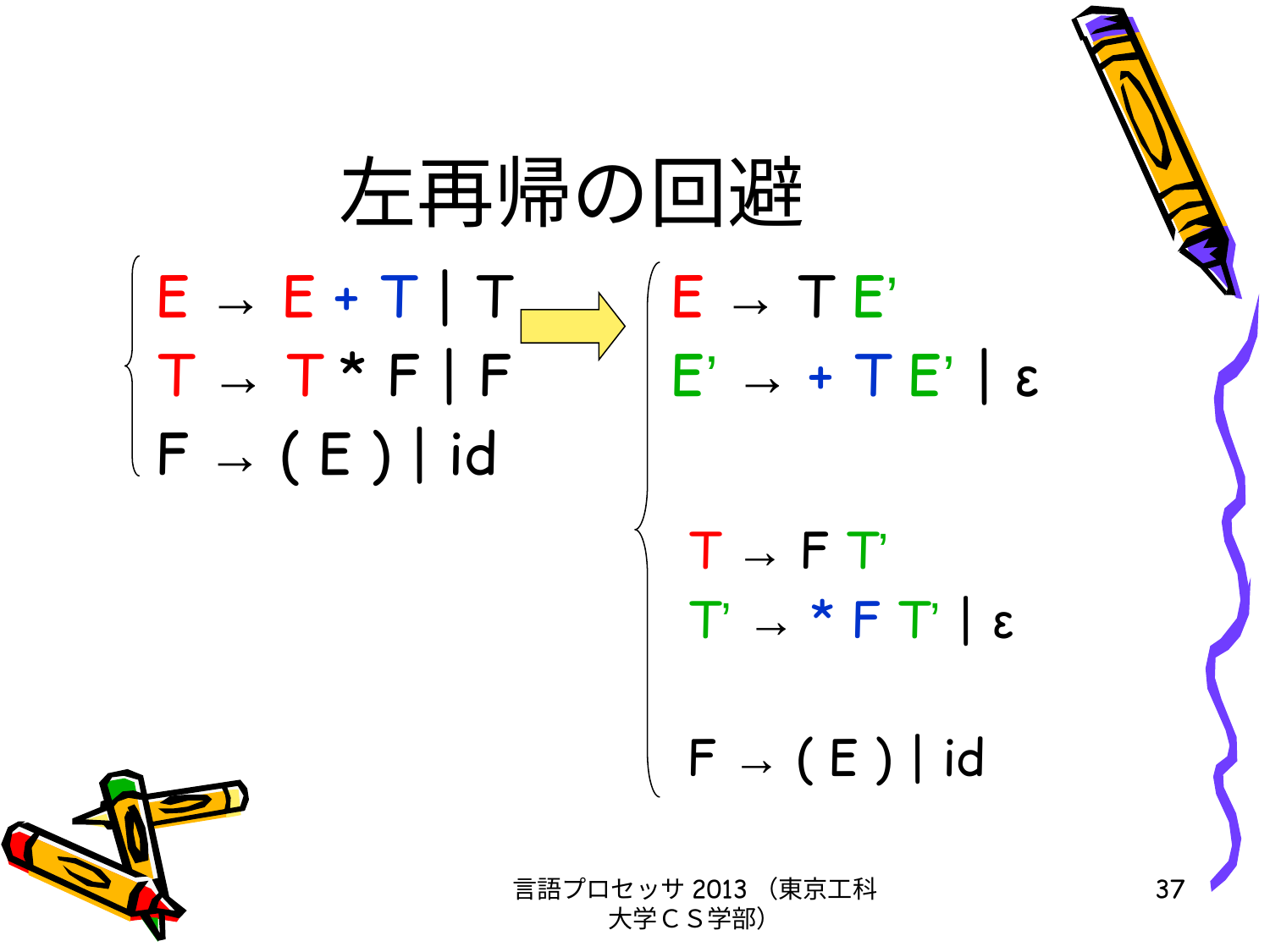

# 左再帰の回避
	E → E + T | T
	T → T * F | F
	F → ( E ) | id

 E → T E’
 E’ → + T E’ | ε

 T → F T’
 T’ → * F T’ | ε

 F → ( E ) | id

言語プロセッサ2013（東京工科大学ＣＳ学部）
37